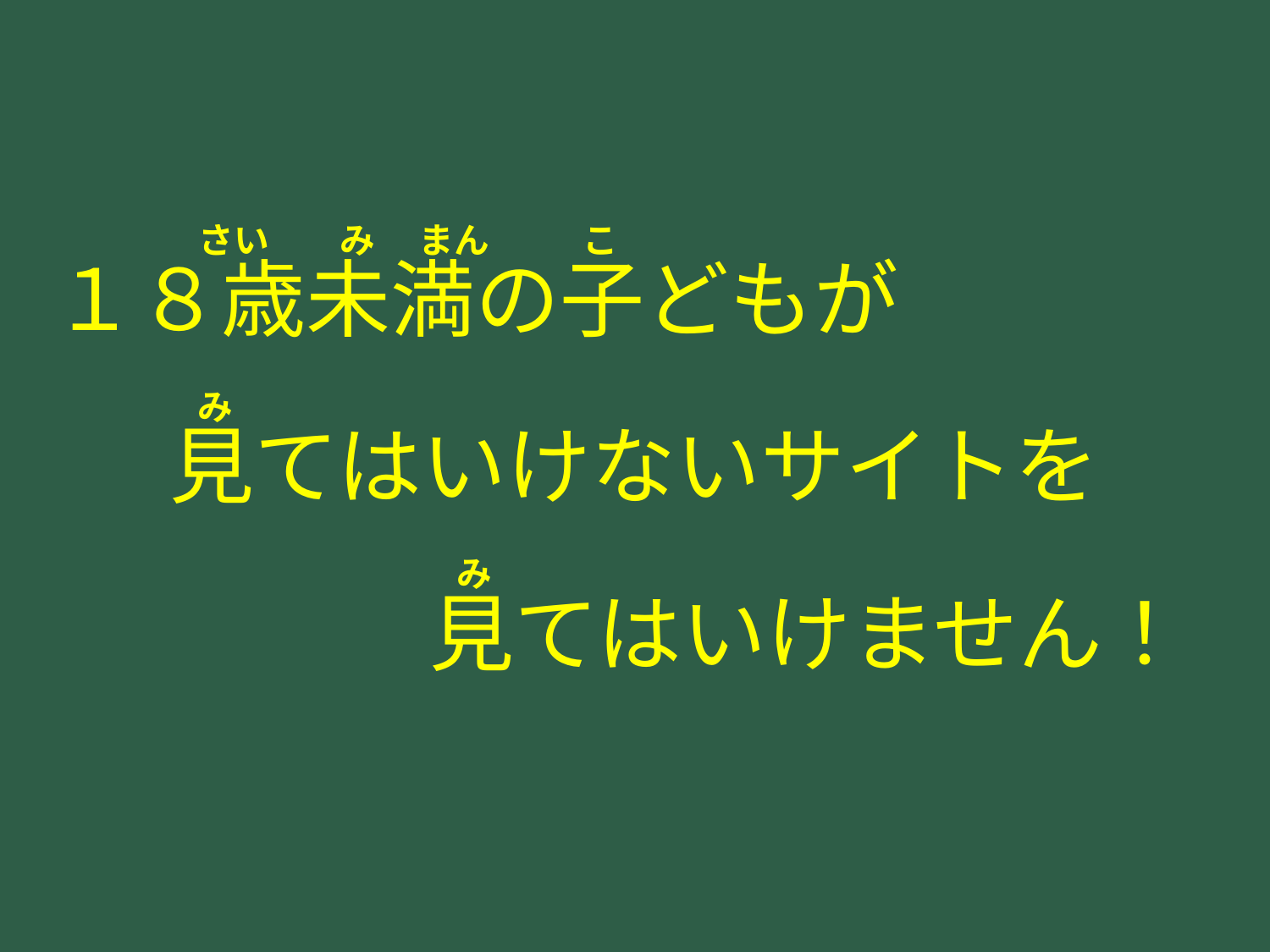

さい　　み　 まん
こ
１８歳未満の子どもが
み
見てはいけないサイトを
み
見てはいけません！